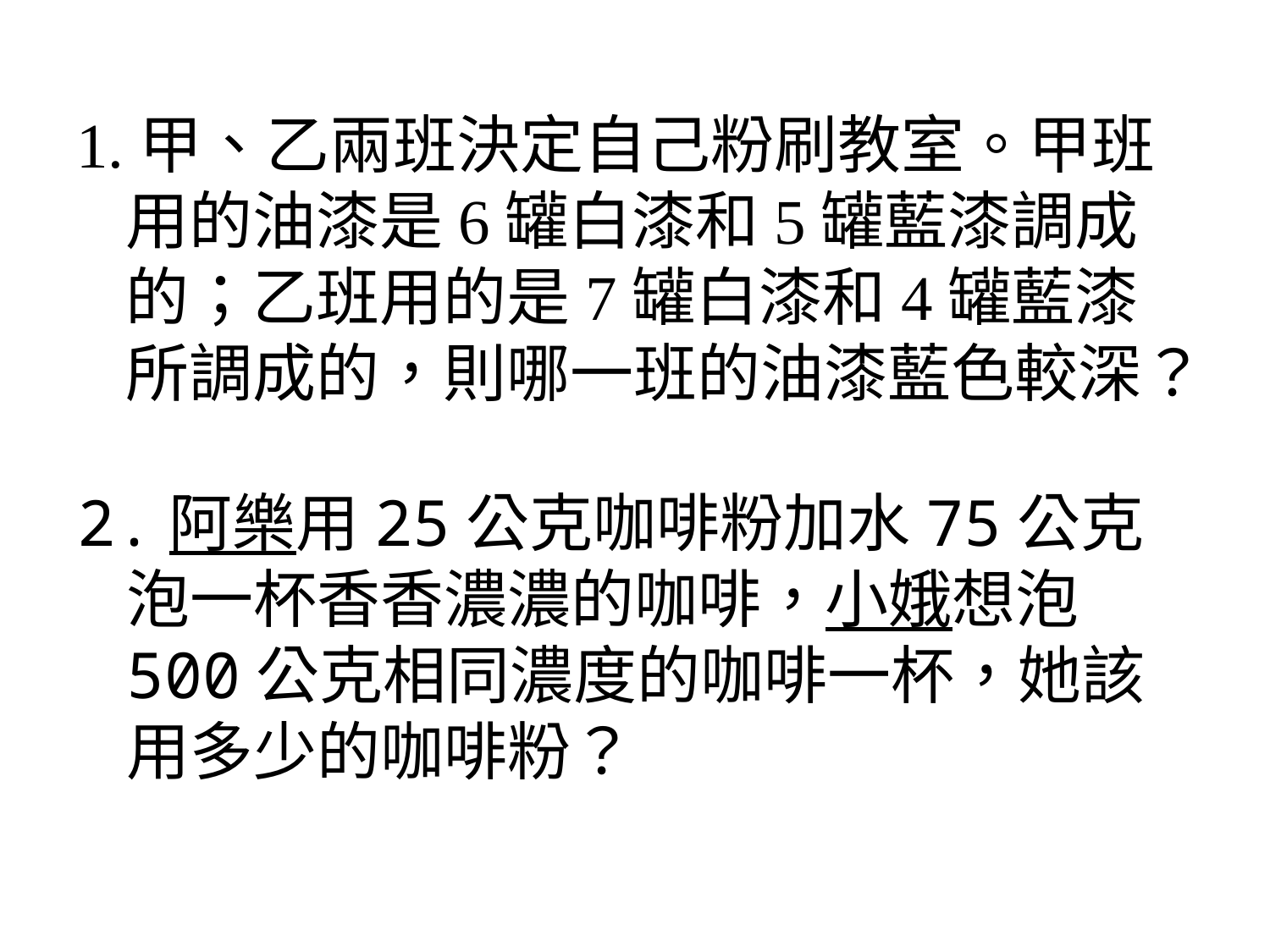

# 1.甲、乙兩班決定自己粉刷教室。甲班用的油漆是6罐白漆和5罐藍漆調成的；乙班用的是7罐白漆和4罐藍漆所調成的，則哪一班的油漆藍色較深？
2.阿樂用25公克咖啡粉加水75公克泡一杯香香濃濃的咖啡，小娥想泡500公克相同濃度的咖啡一杯，她該用多少的咖啡粉？